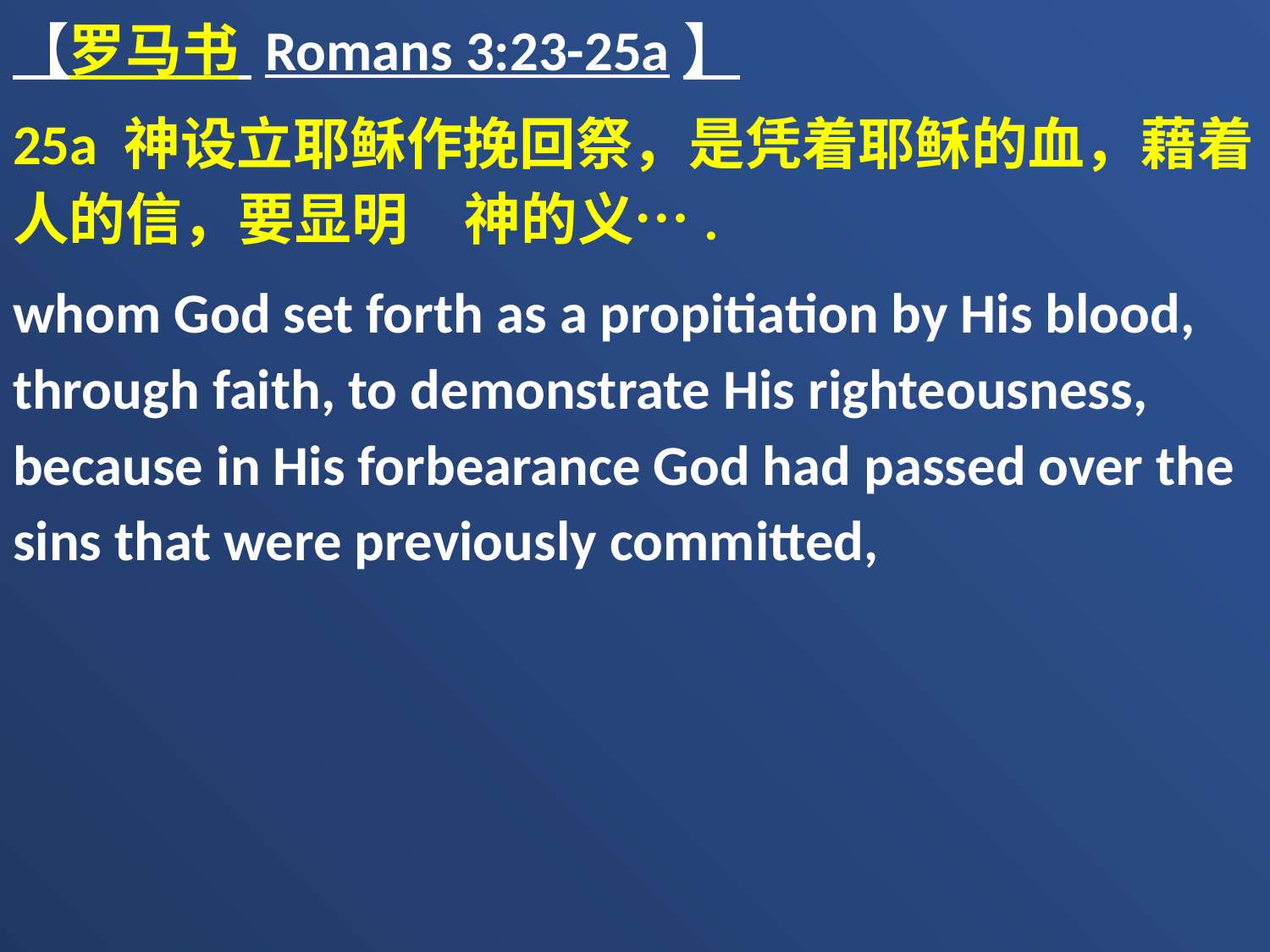

【罗马书 Romans 3:23-25a】
25a 神设立耶稣作挽回祭，是凭着耶稣的血，藉着人的信，要显明　神的义….
whom God set forth as a propitiation by His blood, through faith, to demonstrate His righteousness, because in His forbearance God had passed over the sins that were previously committed,